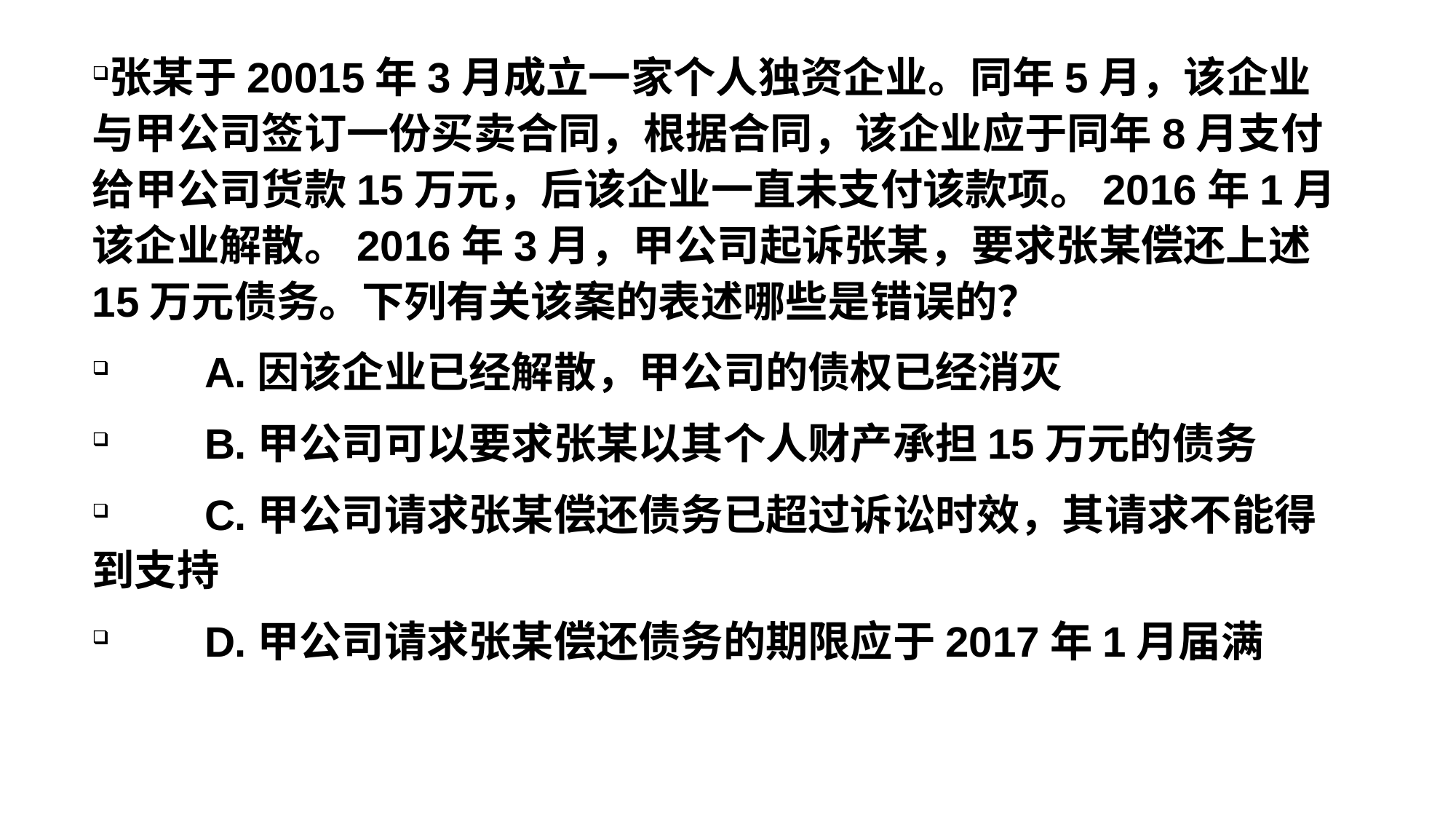

# 案例：
张某于20015年3月成立一家个人独资企业。同年5月，该企业与甲公司签订一份买卖合同，根据合同，该企业应于同年8月支付给甲公司货款15万元，后该企业一直未支付该款项。2016年1月该企业解散。2016年3月，甲公司起诉张某，要求张某偿还上述15万元债务。下列有关该案的表述哪些是错误的？
　　A.因该企业已经解散，甲公司的债权已经消灭
　　B.甲公司可以要求张某以其个人财产承担15万元的债务
　　C.甲公司请求张某偿还债务已超过诉讼时效，其请求不能得到支持
　　D.甲公司请求张某偿还债务的期限应于2017年1月届满

37